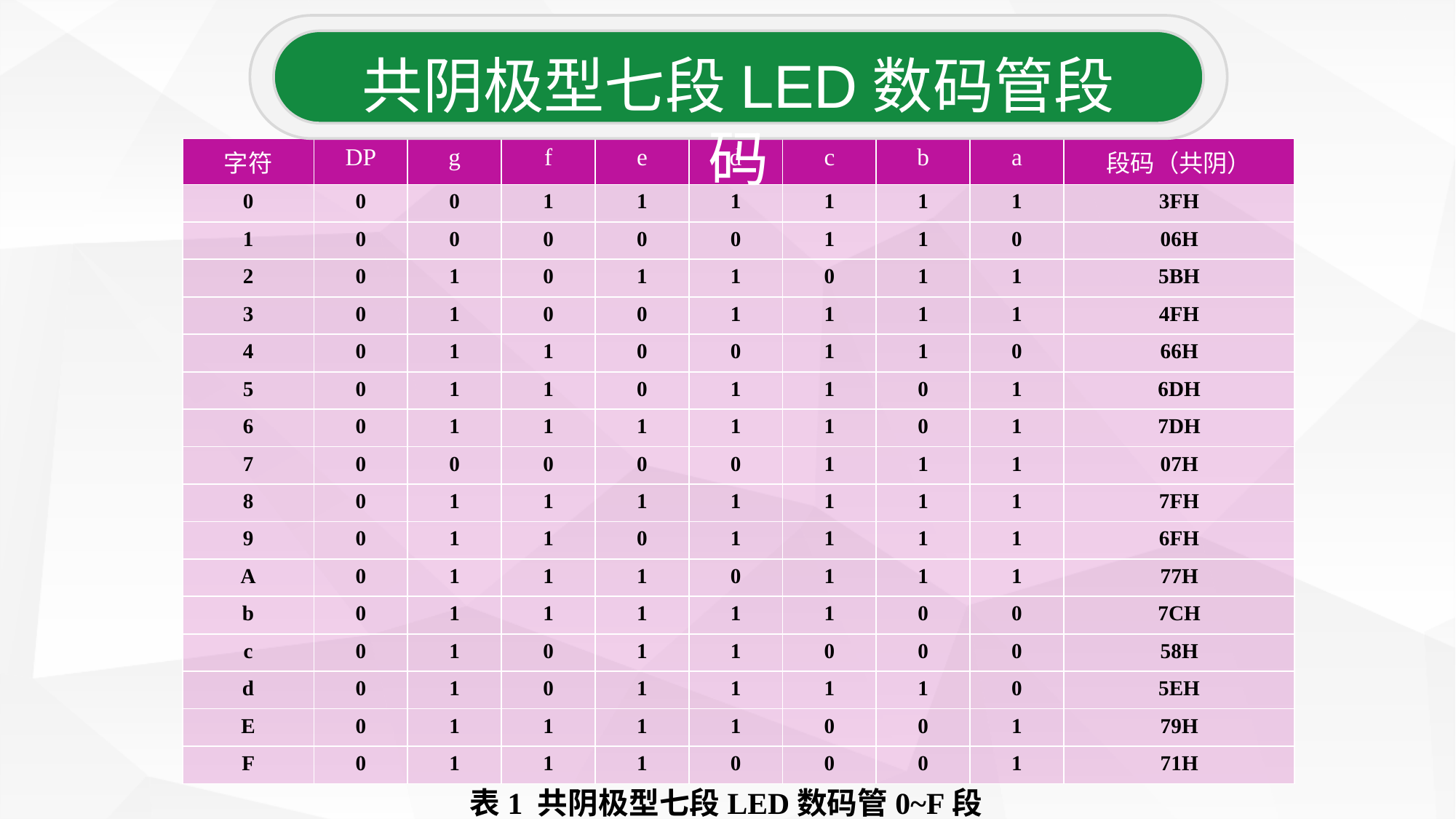

共阴极型七段LED数码管段码
| 字符 | DP | g | f | e | d | c | b | a | 段码（共阴） |
| --- | --- | --- | --- | --- | --- | --- | --- | --- | --- |
| 0 | 0 | 0 | 1 | 1 | 1 | 1 | 1 | 1 | 3FH |
| 1 | 0 | 0 | 0 | 0 | 0 | 1 | 1 | 0 | 06H |
| 2 | 0 | 1 | 0 | 1 | 1 | 0 | 1 | 1 | 5BH |
| 3 | 0 | 1 | 0 | 0 | 1 | 1 | 1 | 1 | 4FH |
| 4 | 0 | 1 | 1 | 0 | 0 | 1 | 1 | 0 | 66H |
| 5 | 0 | 1 | 1 | 0 | 1 | 1 | 0 | 1 | 6DH |
| 6 | 0 | 1 | 1 | 1 | 1 | 1 | 0 | 1 | 7DH |
| 7 | 0 | 0 | 0 | 0 | 0 | 1 | 1 | 1 | 07H |
| 8 | 0 | 1 | 1 | 1 | 1 | 1 | 1 | 1 | 7FH |
| 9 | 0 | 1 | 1 | 0 | 1 | 1 | 1 | 1 | 6FH |
| A | 0 | 1 | 1 | 1 | 0 | 1 | 1 | 1 | 77H |
| b | 0 | 1 | 1 | 1 | 1 | 1 | 0 | 0 | 7CH |
| c | 0 | 1 | 0 | 1 | 1 | 0 | 0 | 0 | 58H |
| d | 0 | 1 | 0 | 1 | 1 | 1 | 1 | 0 | 5EH |
| E | 0 | 1 | 1 | 1 | 1 | 0 | 0 | 1 | 79H |
| F | 0 | 1 | 1 | 1 | 0 | 0 | 0 | 1 | 71H |
表1 共阴极型七段LED数码管0~F段码